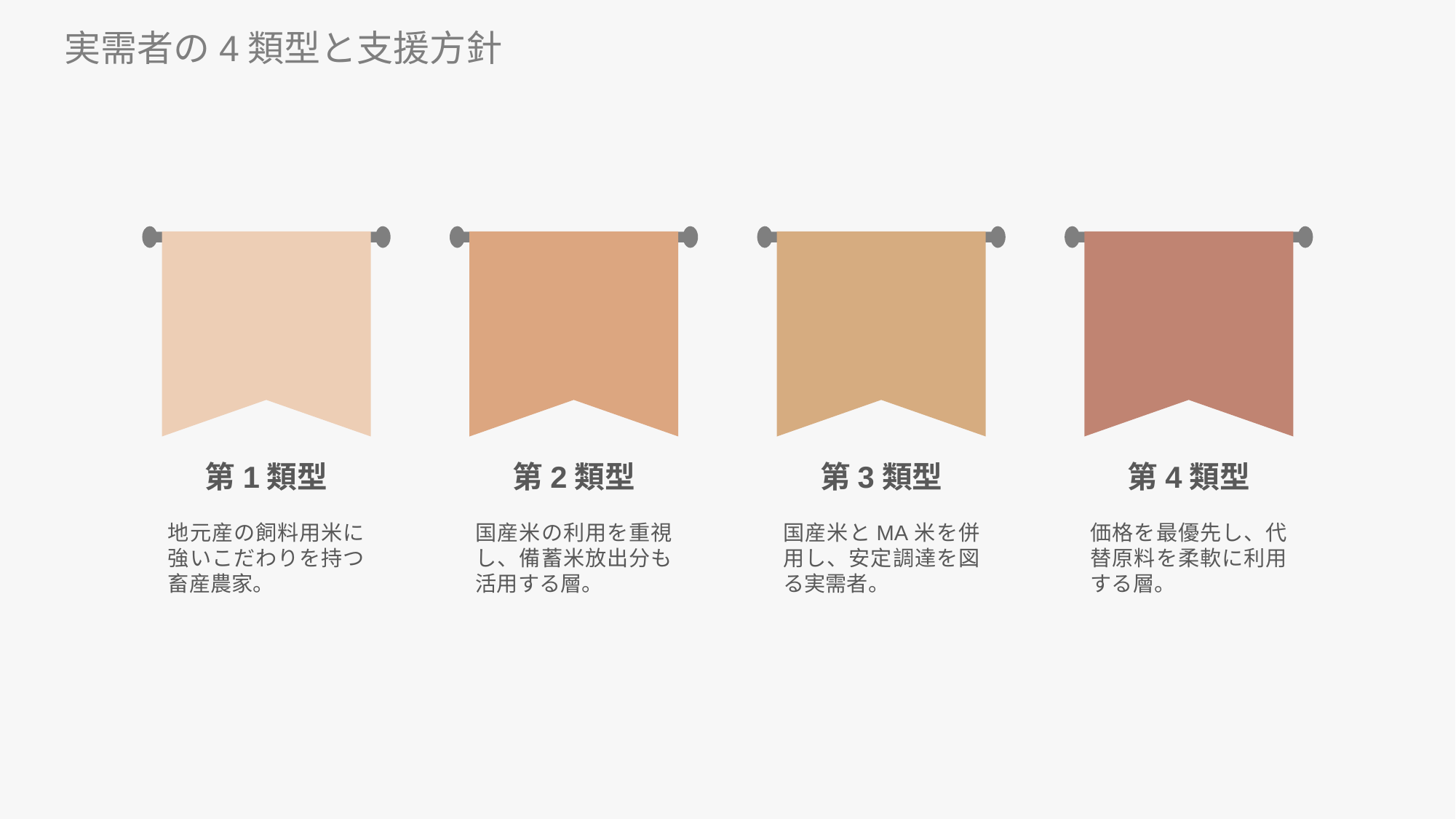

実需者の4類型と支援方針

第1類型
第2類型
第3類型
第4類型
地元産の飼料用米に強いこだわりを持つ畜産農家。
国産米の利用を重視し、備蓄米放出分も活用する層。
国産米とMA米を併用し、安定調達を図る実需者。
価格を最優先し、代替原料を柔軟に利用する層。